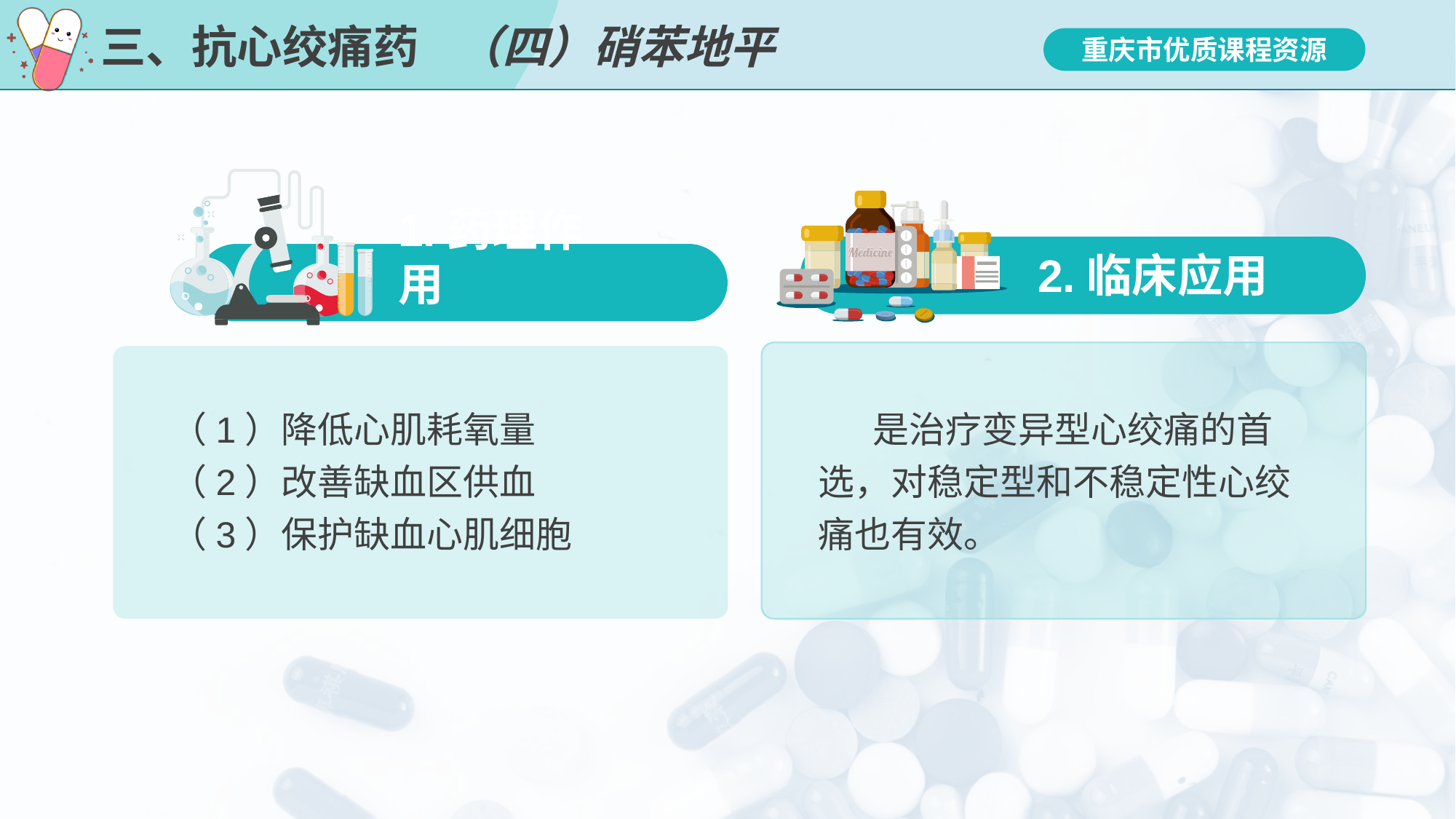

# 三、抗心绞痛药
（四）硝苯地平

1.药理作用

2.临床应用

是治疗变异型心绞痛的首选，对稳定型和不稳定性心绞痛也有效。

（1）降低心肌耗氧量
（2）改善缺血区供血
（3）保护缺血心肌细胞